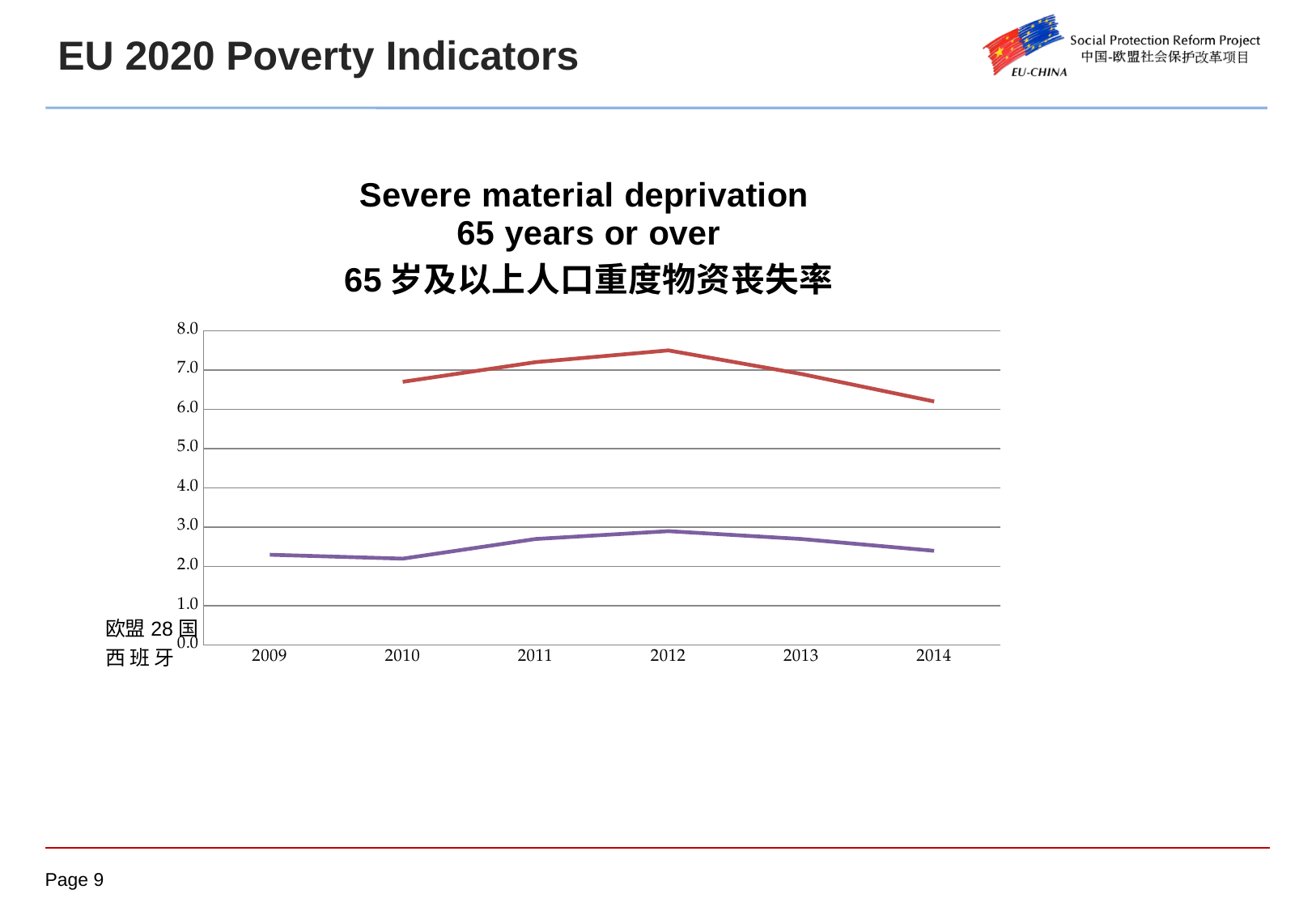

EU 2020 Poverty Indicators

### Chart: Severe material deprivation
65 years or over
65岁及以上人口重度物资丧失率

| Category | EU 28 | Spain |
|---|---|---|
| 2009 | None | 2.3 |
| 2010 | 6.7 | 2.2 |
| 2011 | 7.2 | 2.7 |
| 2012 | 7.5 | 2.9 |
| 2013 | 6.9 | 2.7 |
| 2014 | 6.2 | 2.4 |
欧盟28国
西 班 牙